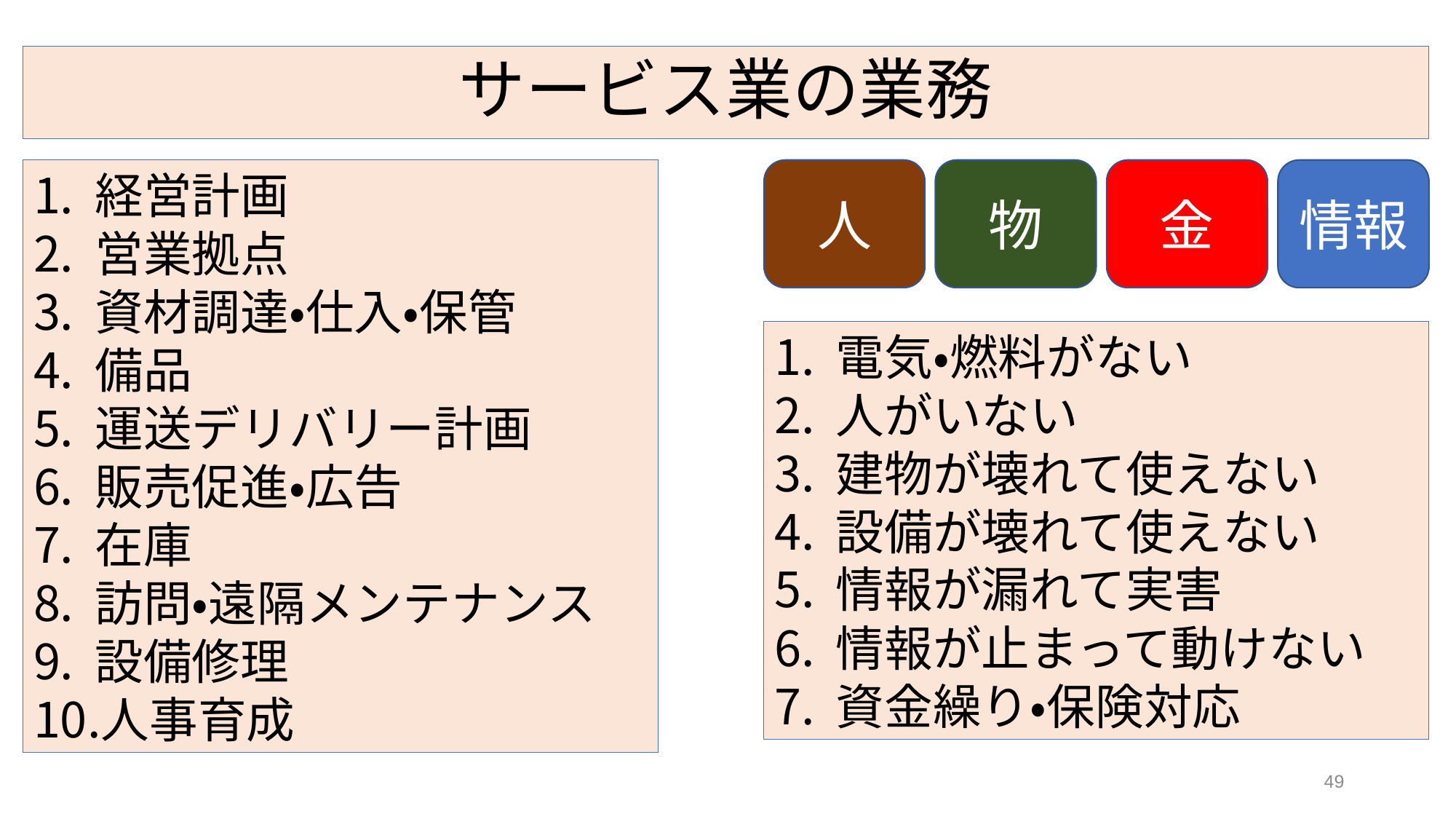

サービス業の業務
経営計画
営業拠点
資材調達・仕入・保管
備品
運送デリバリー計画
販売促進・広告
在庫
訪問・遠隔メンテナンス
設備修理
人事育成
人
物
金
情報
電気・燃料がない
人がいない
建物が壊れて使えない
設備が壊れて使えない
情報が漏れて実害
情報が止まって動けない
資金繰り・保険対応
49